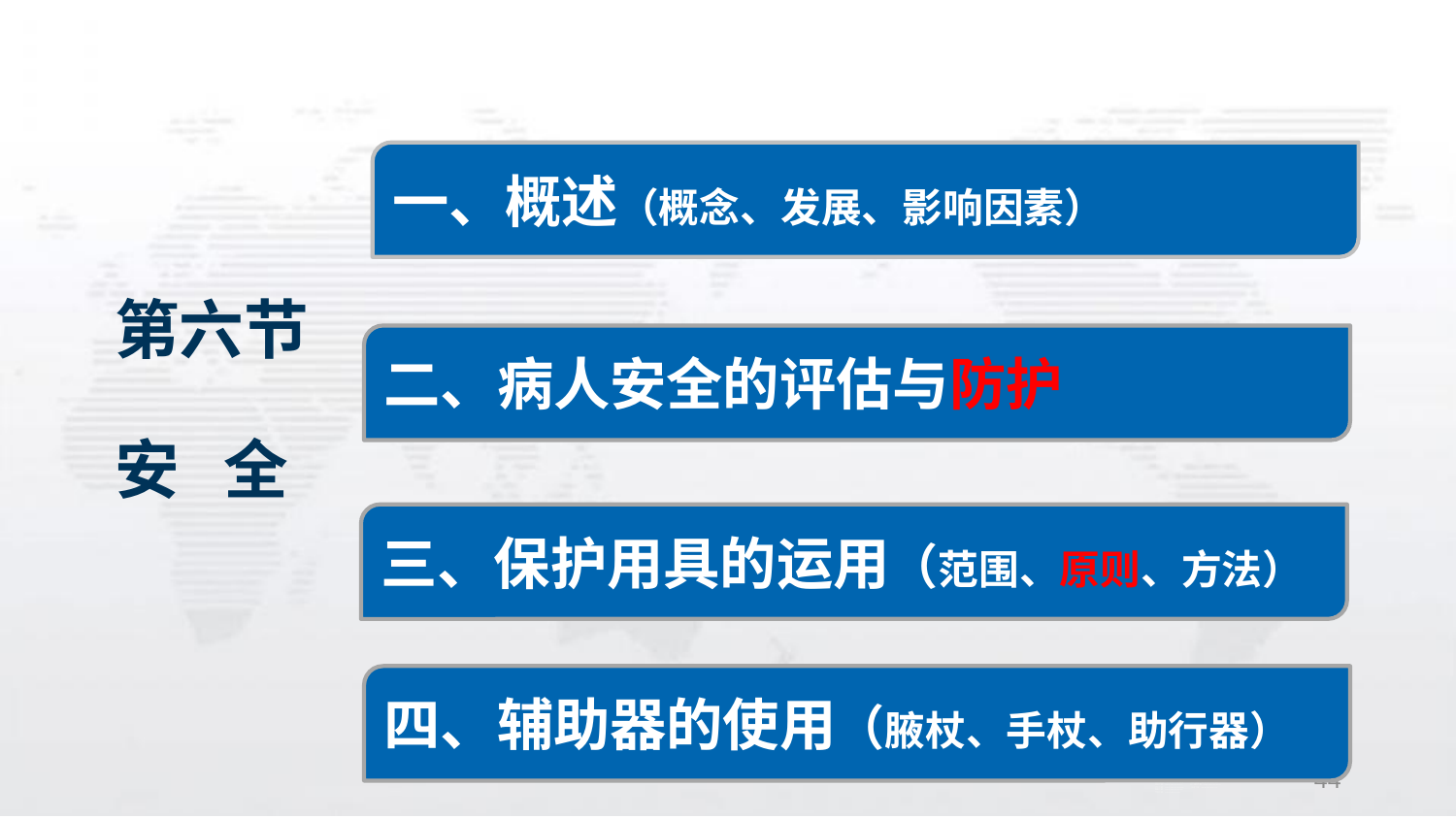

# 第六节 安   全
一、概述（概念、发展、影响因素）
二、病人安全的评估与防护
三、保护用具的运用（范围、原则、方法）
四、辅助器的使用（腋杖、手杖、助行器）
44